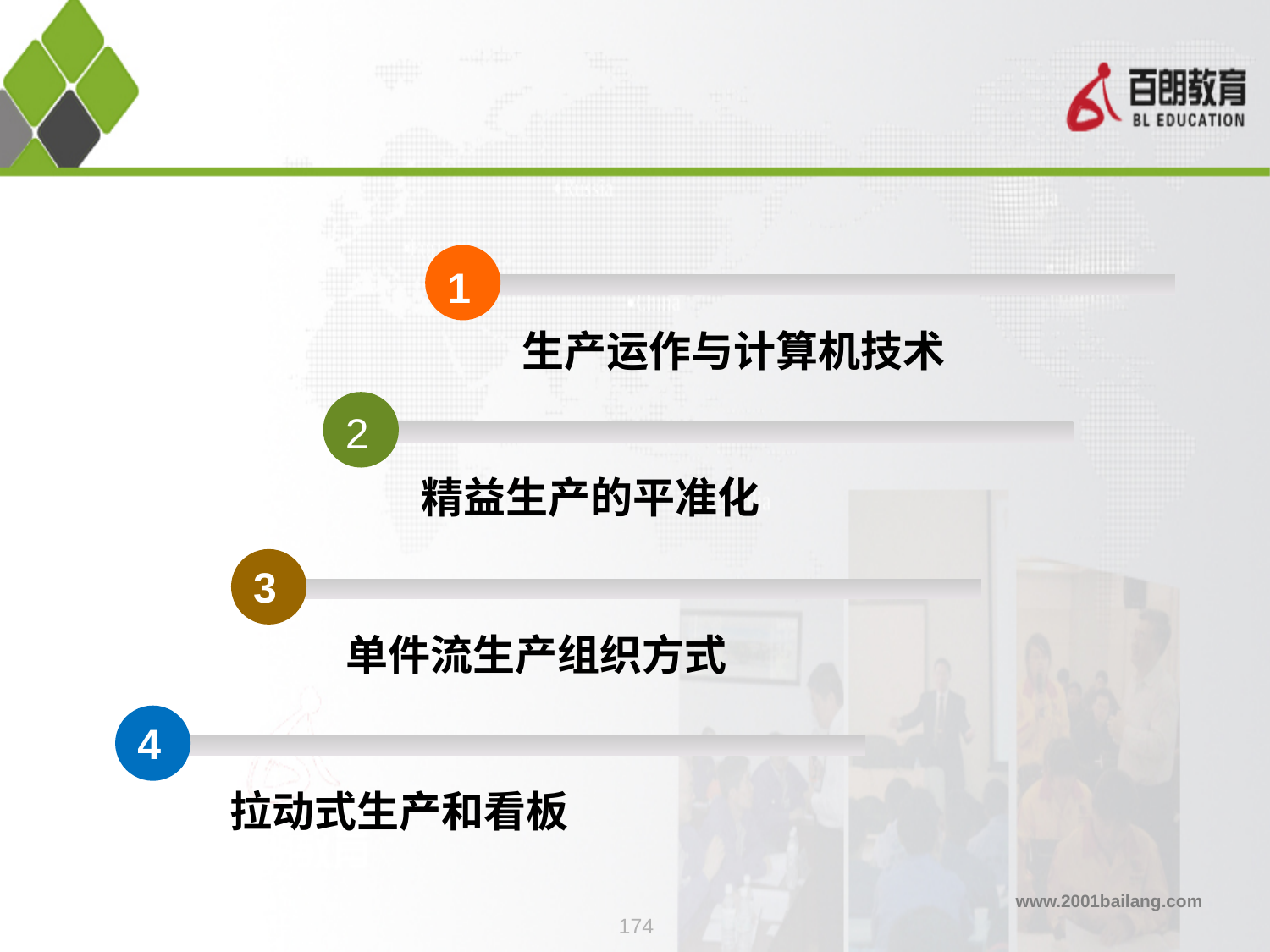

1

生产运作与计算机技术

2

精益生产的平准化

3

单件流生产组织方式

4

拉动式生产和看板
174